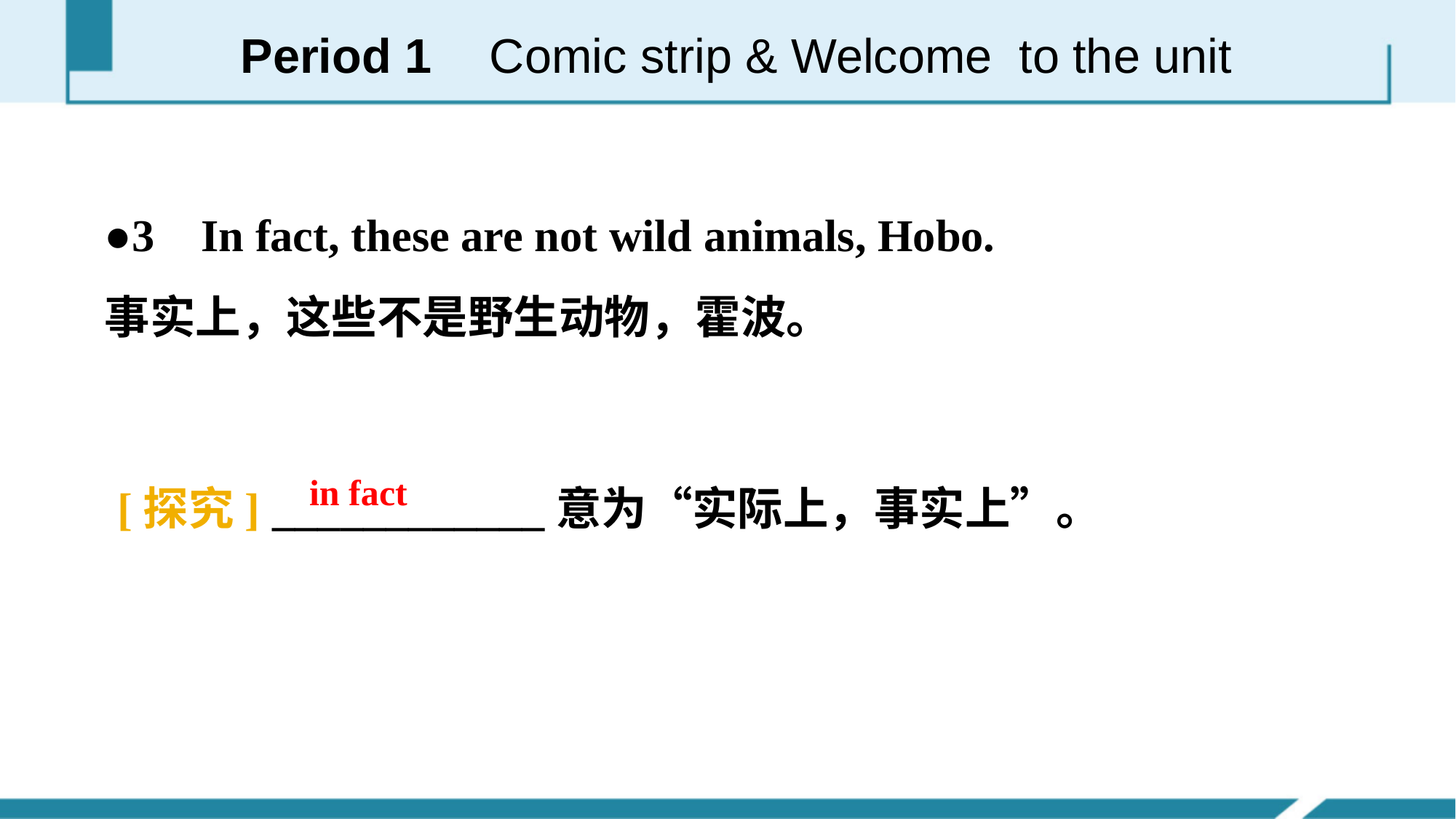

Period 1　  Comic strip & Welcome  to the unit
●3    In fact, these are not wild animals, Hobo.
事实上，这些不是野生动物，霍波。
[探究] ____________意为“实际上，事实上”。
in fact